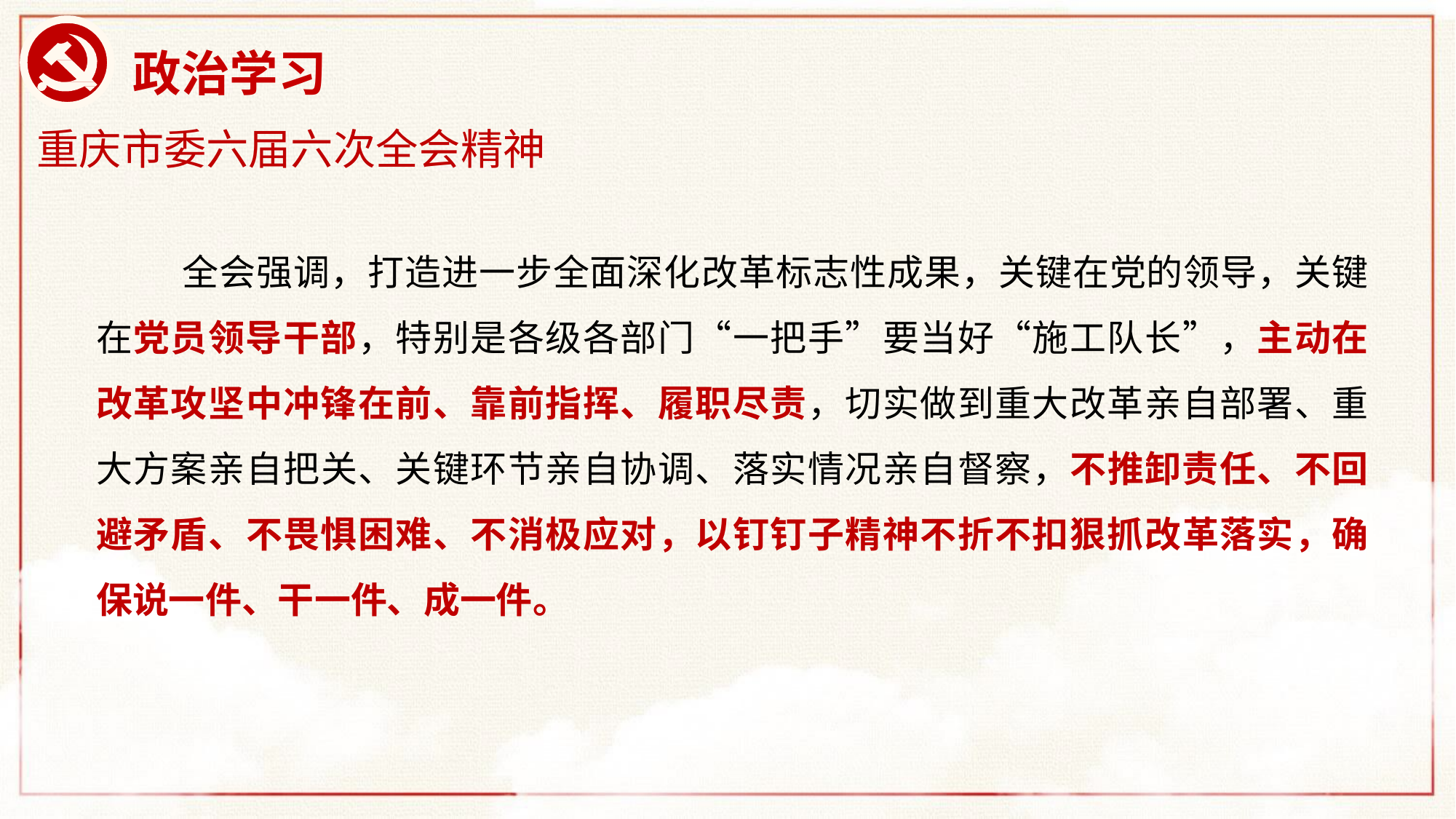

# 政治学习
重庆市委六届六次全会精神
全会强调，打造进一步全面深化改革标志性成果，关键在党的领导，关键在党员领导干部，特别是各级各部门“一把手”要当好“施工队长”，主动在改革攻坚中冲锋在前、靠前指挥、履职尽责，切实做到重大改革亲自部署、重大方案亲自把关、关键环节亲自协调、落实情况亲自督察，不推卸责任、不回避矛盾、不畏惧困难、不消极应对，以钉钉子精神不折不扣狠抓改革落实，确保说一件、干一件、成一件。